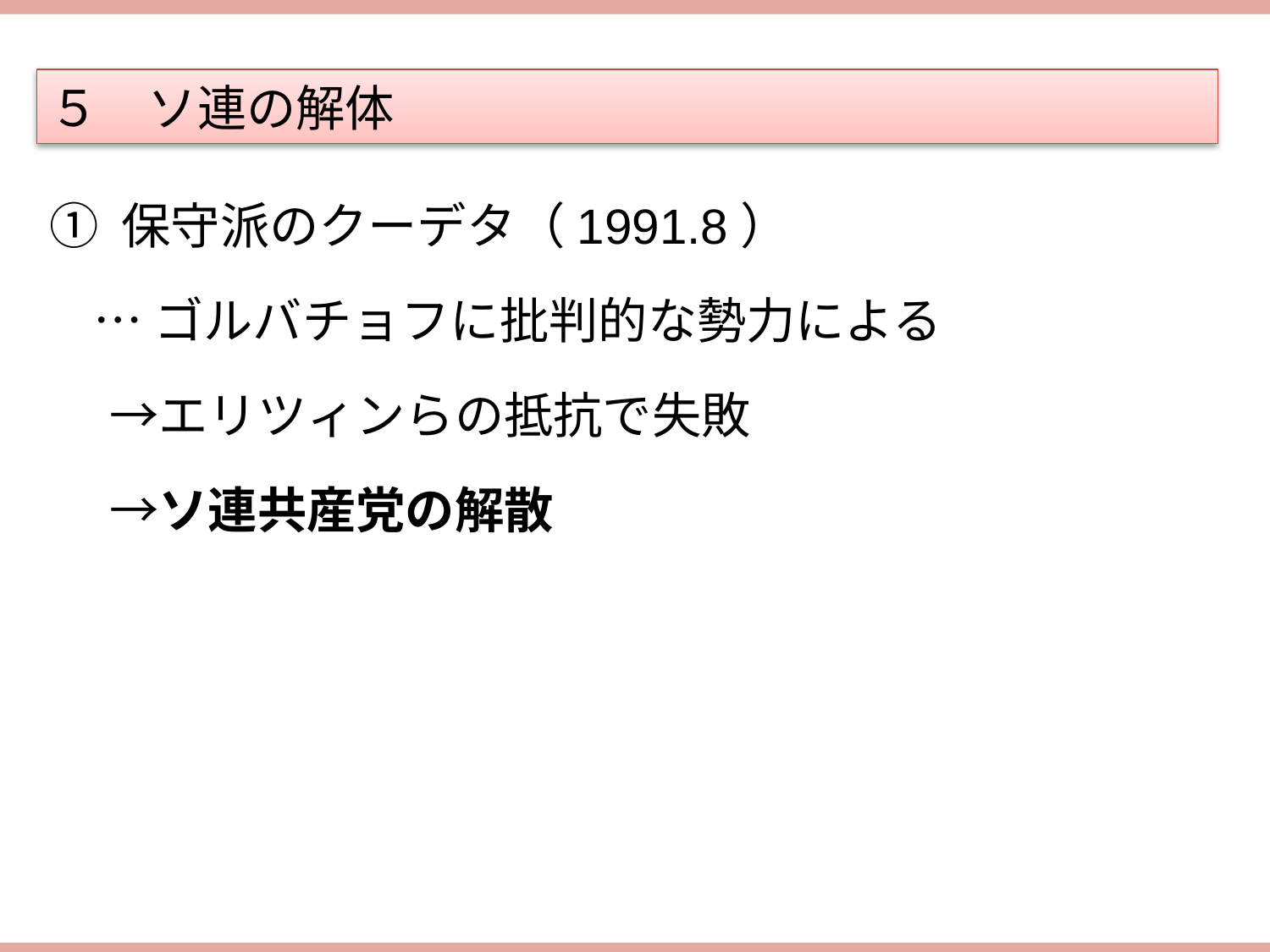

５　ソ連の解体
① 保守派のクーデタ（1991.8）
    …ゴルバチョフに批判的な勢力による
　 →エリツィンらの抵抗で失敗
　 →ソ連共産党の解散